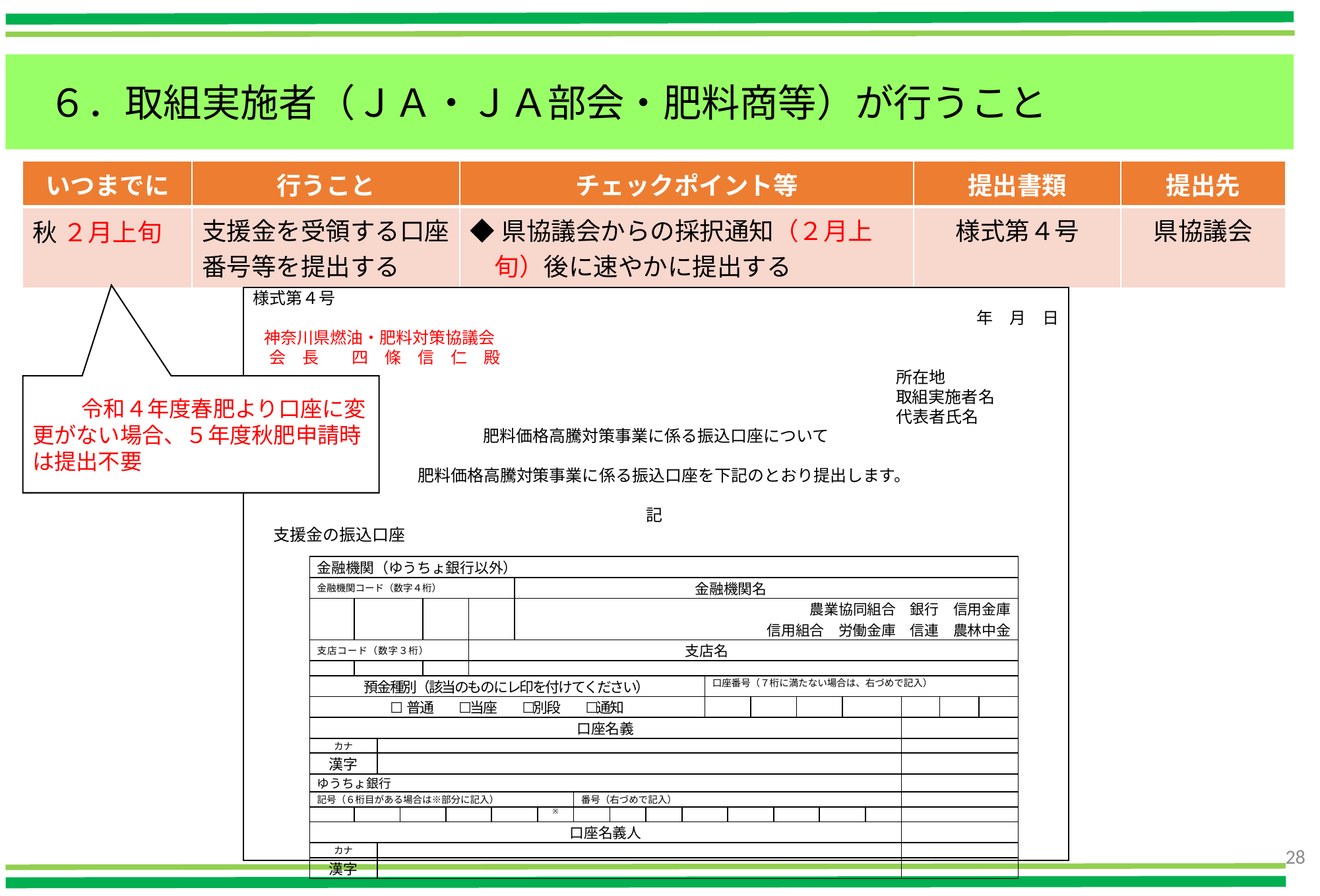

６．取組実施者（ＪＡ・ＪＡ部会・肥料商等）が行うこと
| いつまでに | 行うこと | チェックポイント等 | 提出書類 | 提出先 |
| --- | --- | --- | --- | --- |
| 秋 ２月上旬 | 支援金を受領する口座番号等を提出する | ◆県協議会からの採択通知（２月上 　旬）後に速やかに提出する | 様式第４号 | 県協議会 |

様式第４号
年　月　日
  神奈川県燃油・肥料対策協議会
　会　長　　四　條　信　仁　殿
　　　　　　　　　　　　　　　　　　　　　　　　　　　　　　　　　　　　　　　所在地
　　　　　　　　　　　　　　　　　　　　　　　　　　　　　　　　　　　　　　　取組実施者名
　　　　　　　　　　　　　　　　　　　　　　　　　　　　　　　　　　　　　　　代表者氏名
肥料価格高騰対策事業に係る振込口座について

　肥料価格高騰対策事業に係る振込口座を下記のとおり提出します。

記
　 支援金の振込口座

※　令和４年度春肥より口座に変更がない場合、５年度秋肥申請時は提出不要
| 金融機関（ゆうちょ銀行以外） |  |  |  |  |  |  |  |  |  |  |  |  |  |  |  |  |  |  |  |  |  |  |  |  |
| --- | --- | --- | --- | --- | --- | --- | --- | --- | --- | --- | --- | --- | --- | --- | --- | --- | --- | --- | --- | --- | --- | --- | --- | --- |
| 金融機関コード（数字４桁） |  |  |  |  |  |  |  | 金融機関名 |  |  |  |  |  |  |  |  |  |  |  |  |  |  |  |  |
|  |  |  |  |  |  |  |  | 農業協同組合　銀行　信用金庫 信用組合　労働金庫　信連　農林中金 |  |  |  |  |  |  |  |  |  |  |  |  |  |  |  |  |
| 支店コード（数字３桁） |  |  |  |  |  | 支店名 |  |  |  |  |  |  |  |  |  |  |  |  |  |  |  |  |  |  |
|  |  |  |  |  |  |  |  |  |  |  |  |  |  |  |  |  |  |  |  |  |  |  |  |  |
| 預金種別（該当のものにレ印を付けてください） |  |  |  |  |  |  |  |  |  |  |  |  |  | 口座番号（７桁に満たない場合は、右づめで記入） |  |  |  |  |  |  |  |  |  |  |
| ☐普通　　☐当座　　☐別段　　☐通知 |  |  |  |  |  |  |  |  |  |  |  |  |  |  |  |  |  |  |  |  |  |  |  |  |
| 口座名義 |  |  |  |  |  |  |  |  |  |  |  |  |  |  |  |  |  |  |  |  |  |  |  |  |
| カナ |  |  |  |  |  |  |  |  |  |  |  |  |  |  |  |  |  |  |  |  |  |  |  |  |
| 漢字 |  |  |  |  |  |  |  |  |  |  |  |  |  |  |  |  |  |  |  |  |  |  |  |  |
| ゆうちょ銀行 |  |  |  |  |  |  |  |  |  |  |  |  |  |  |  |  |  |  |  |  |  |  |  |  |
| 記号（６桁目がある場合は※部分に記入） |  |  |  |  |  |  |  |  |  | 番号（右づめで記入） |  |  |  |  |  |  |  |  |  |  |  |  |  |  |
|  |  |  |  |  |  |  |  |  | ※ |  |  |  |  |  |  |  |  |  |  |  |  |  |  |  |
| 口座名義人 |  |  |  |  |  |  |  |  |  |  |  |  |  |  |  |  |  |  |  |  |  |  |  |  |
| カナ |  |  |  |  |  |  |  |  |  |  |  |  |  |  |  |  |  |  |  |  |  |  |  |  |
| 漢字 |  |  |  |  |  |  |  |  |  |  |  |  |  |  |  |  |  |  |  |  |  |  |  |  |
28